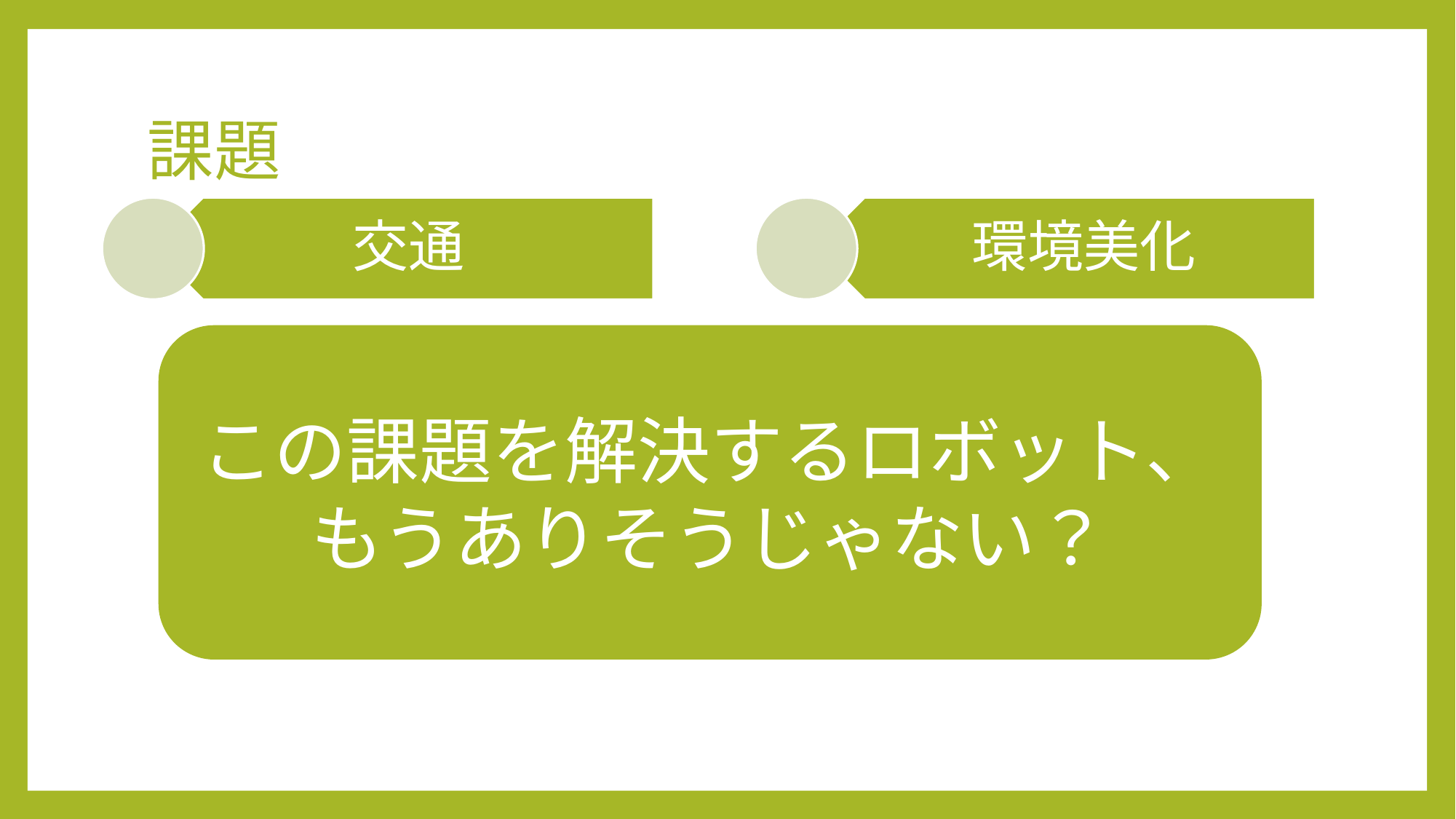

# 課題
交通

環境美化
この課題を解決するロボット、もうありそうじゃない？
トイレが汚い。
清掃中で入れなかった。清掃中でも入れるようにしてほしい。